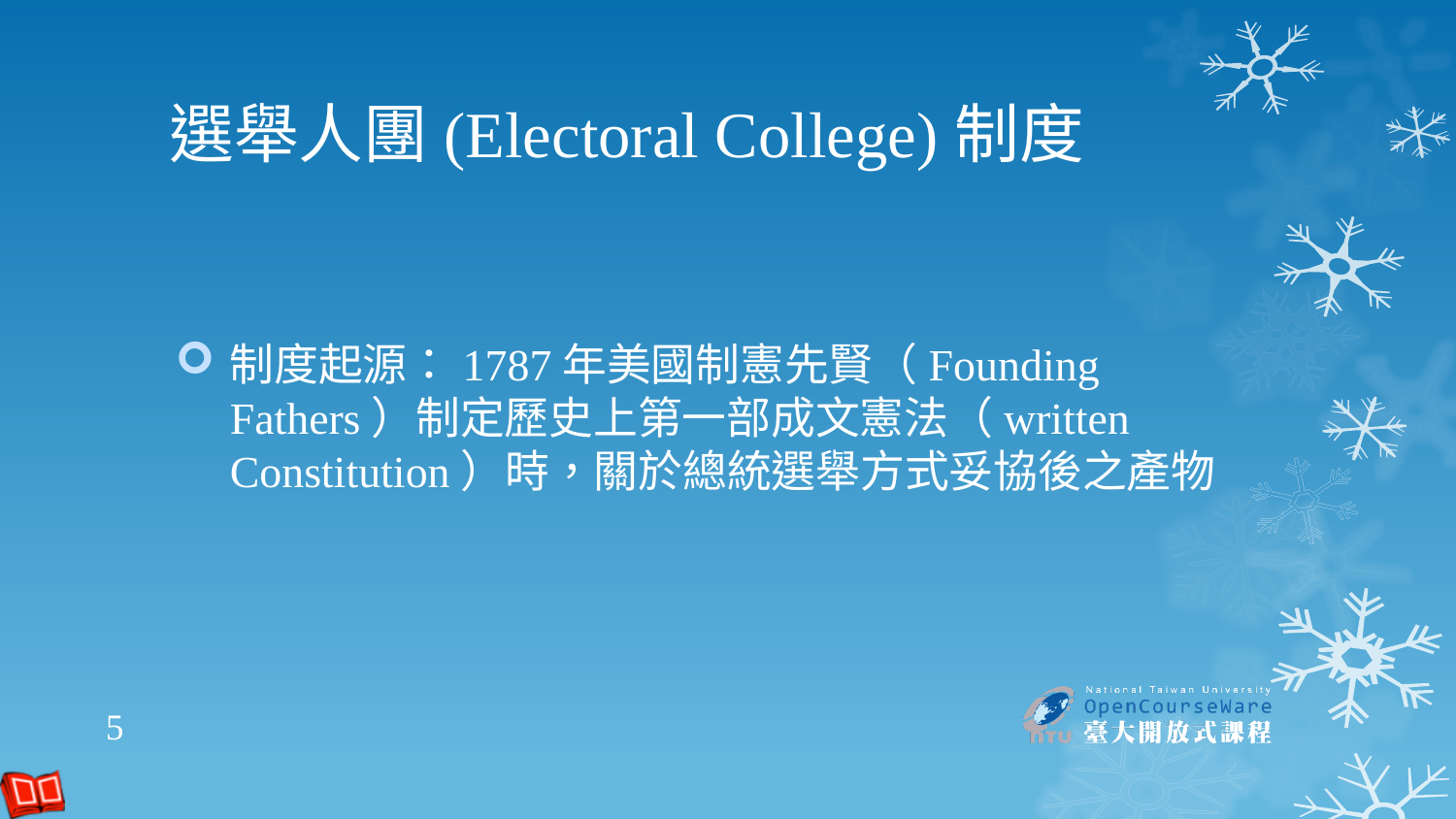

# 選舉人團(Electoral College)制度
制度起源：1787年美國制憲先賢（Founding Fathers）制定歷史上第一部成文憲法（written Constitution）時，關於總統選舉方式妥協後之產物

5